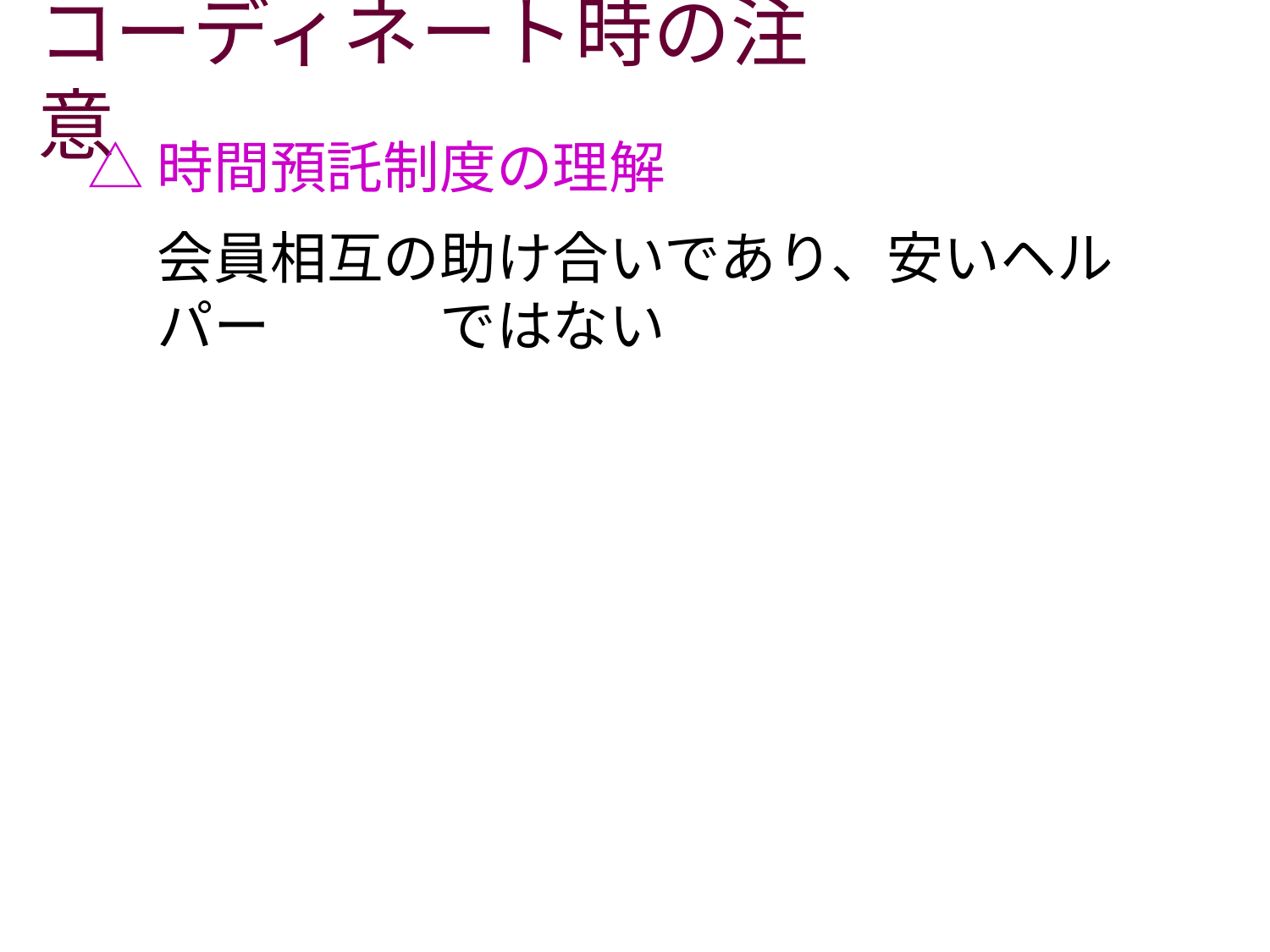

コーディネート時の注意
△時間預託制度の理解

会員相互の助け合いであり、安いヘルパー　　　ではない